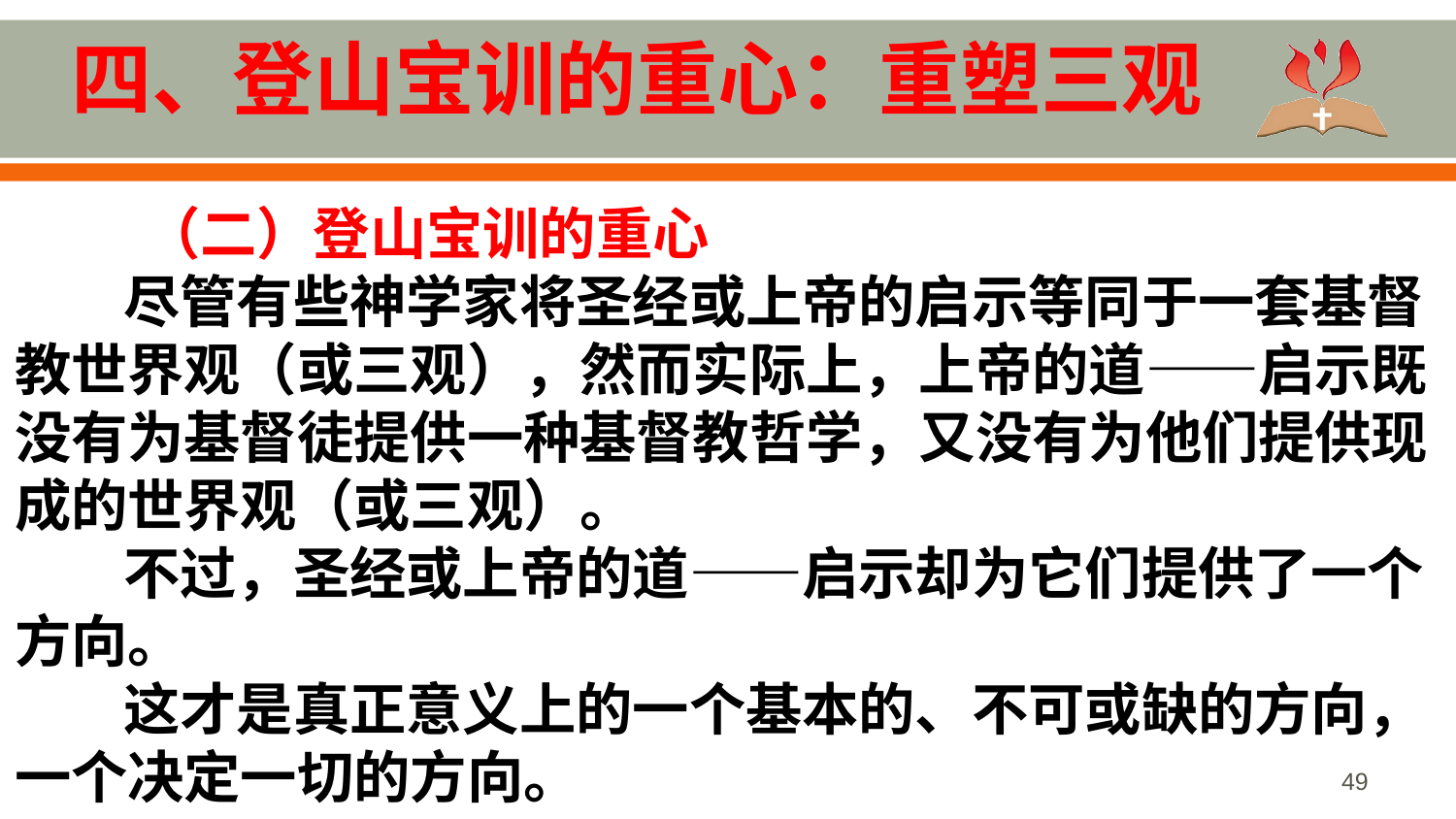

# 四、登山宝训的重心：重塑三观
         （二）登山宝训的重心
尽管有些神学家将圣经或上帝的启示等同于一套基督教世界观（或三观），然而实际上，上帝的道——启示既没有为基督徒提供一种基督教哲学，又没有为他们提供现成的世界观（或三观）。
不过，圣经或上帝的道——启示却为它们提供了一个方向。
这才是真正意义上的一个基本的、不可或缺的方向，一个决定一切的方向。

49